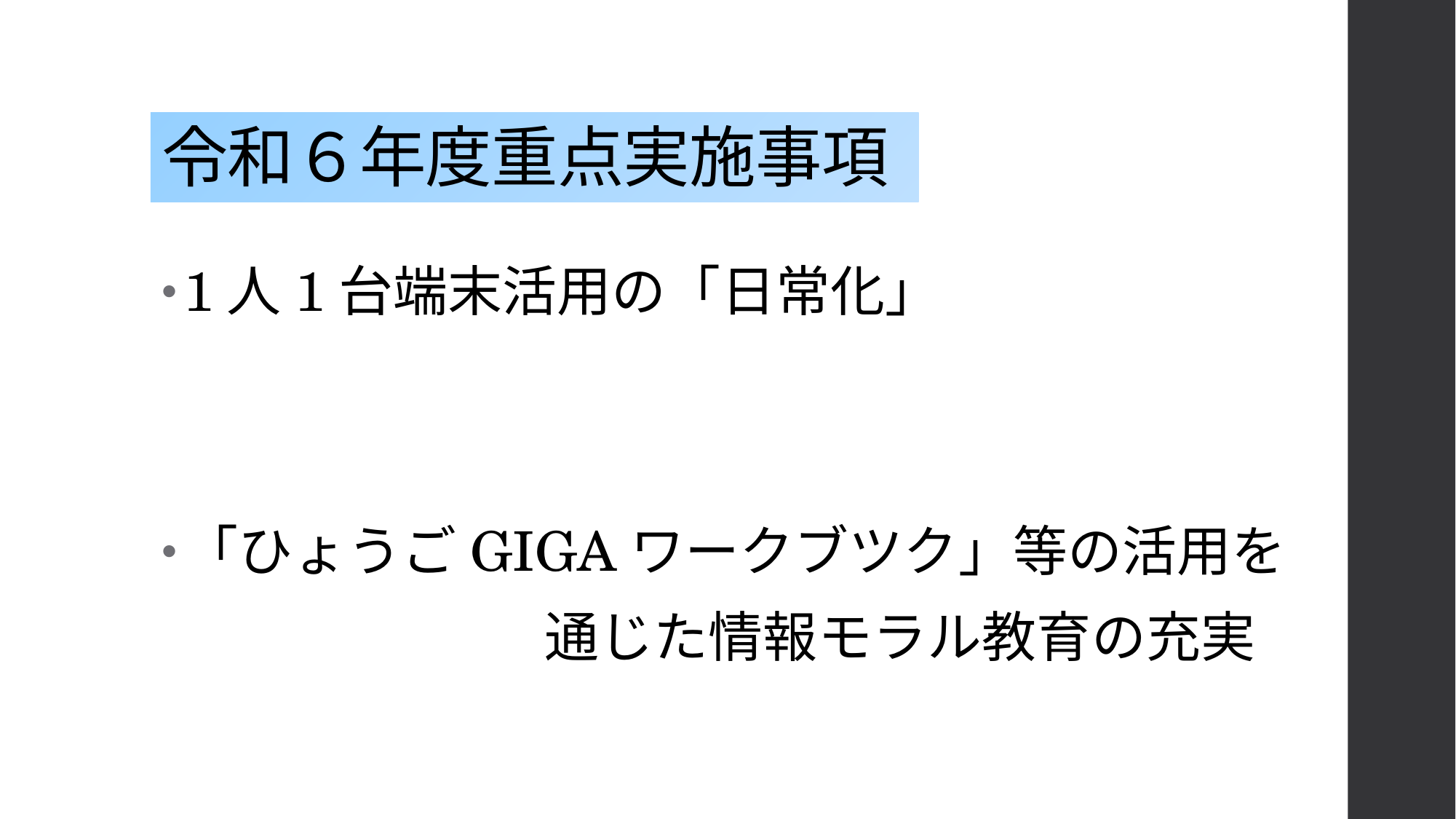

# 令和６年度重点実施事項
1人1台端末活用の「日常化」

「ひょうごGIGAワークブツク」等の活用を
　　　　　　　通じた情報モラル教育の充実